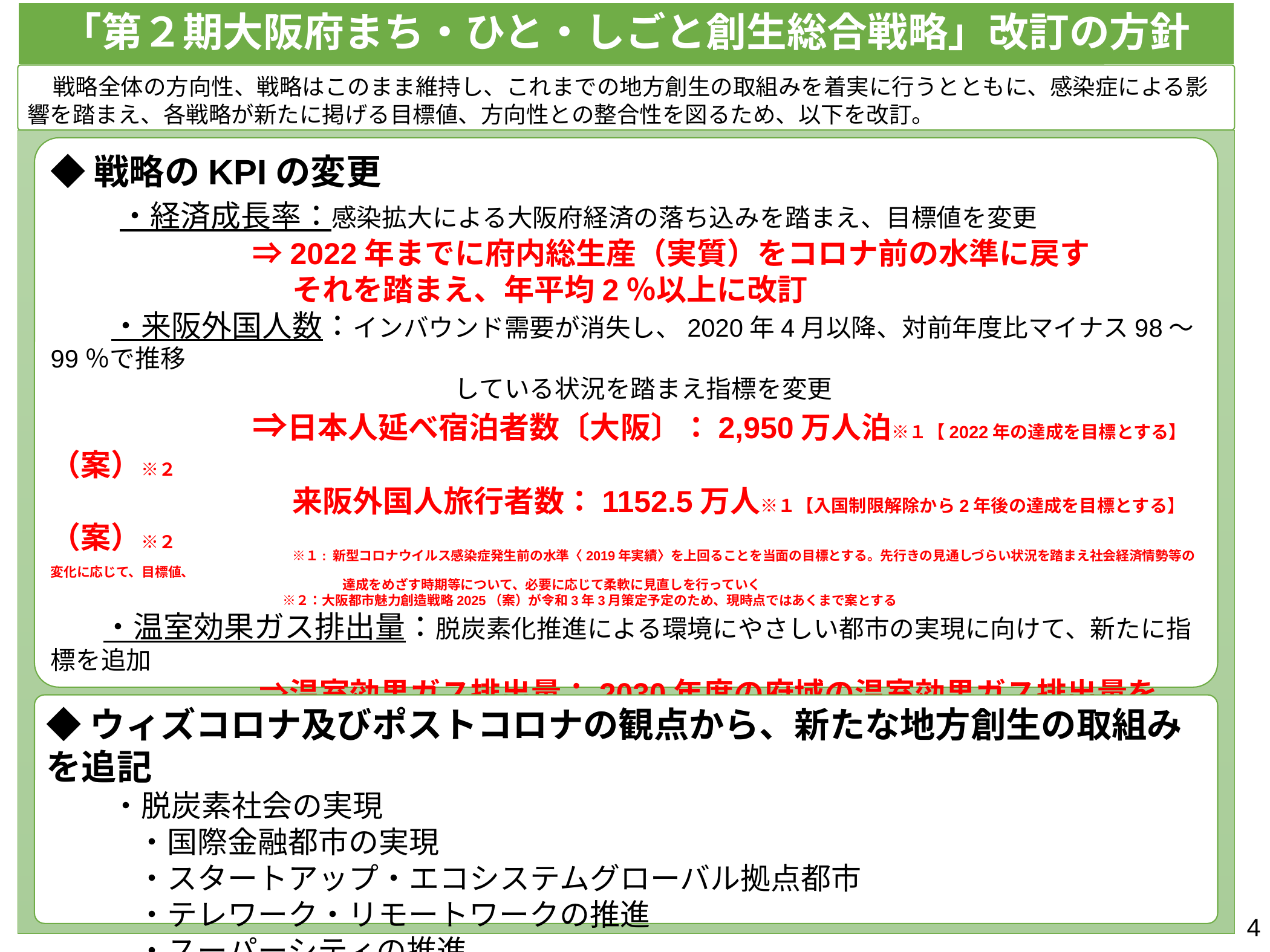

「第２期大阪府まち・ひと・しごと創生総合戦略」改訂の方針
　戦略全体の方向性、戦略はこのまま維持し、これまでの地方創生の取組みを着実に行うとともに、感染症による影響を踏まえ、各戦略が新たに掲げる目標値、方向性との整合性を図るため、以下を改訂。

◆戦略のKPIの変更
　　・経済成長率：感染拡大による大阪府経済の落ち込みを踏まえ、目標値を変更
　　　　　　　　⇒2022年までに府内総生産（実質）をコロナ前の水準に戻す
　　　　　　　　それを踏まえ、年平均2％以上に改訂
　　・来阪外国人数：インバウンド需要が消失し、2020年4月以降、対前年度比マイナス98～99％で推移
　　　　　　　　　　　　　　　　している状況を踏まえ指標を変更
　　　　　　　　⇒日本人延べ宿泊者数〔大阪〕：2,950万人泊※１【2022年の達成を目標とする】（案）※２
　　　　　　　　来阪外国人旅行者数：1152.5万人※１【入国制限解除から2年後の達成を目標とする】（案）※２
　　　　　　　　※１: 新型コロナウイルス感染症発生前の水準〈2019年実績〉を上回ることを当面の目標とする。先行きの見通しづらい状況を踏まえ社会経済情勢等の変化に応じて、目標値、
　　　　　　　　　　　　　　　　　　　　　　 達成をめざす時期等について、必要に応じて柔軟に見直しを行っていく
　　　　　　　　 　　　　　　　　　  ※２：大阪都市魅力創造戦略2025（案）が令和3年3月策定予定のため、現時点ではあくまで案とする
　　　　・温室効果ガス排出量：脱炭素化推進による環境にやさしい都市の実現に向けて、新たに指標を追加
　　　　　　　　 ⇒温室効果ガス排出量：2030年度の府域の温室効果ガス排出量を
　　　　　　　　　2013年度比で40％削減（案）※３
　　　　　　　　　　　　　　　　　　※3：大阪府地球温暖化対策実行計画（区域施策編）（案）が令和3年３月策定予定のため、現時点ではあくまで案とする
　　・府内民間企業の障がい者実雇用率
　　 　障がい者の法定雇用率の引き上げに合わせ2.2％⇒2.3%に改訂

◆ウィズコロナ及びポストコロナの観点から、新たな地方創生の取組みを追記
    　・脱炭素社会の実現
　　　・国際金融都市の実現
　　　・スタートアップ・エコシステムグローバル拠点都市
　　　・テレワーク・リモートワークの推進
　　　・スーパーシティの推進
4